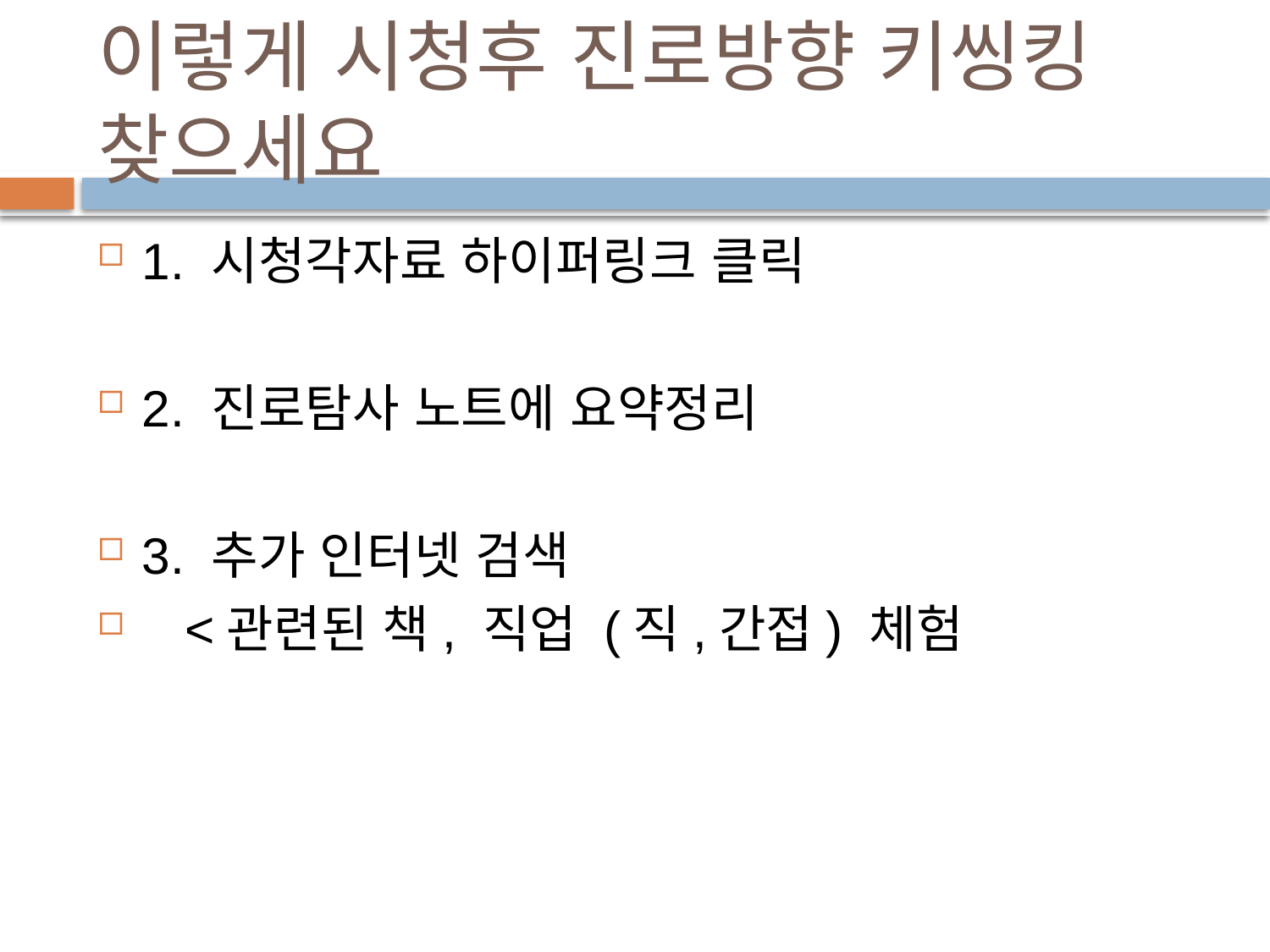

# 이렇게 시청후 진로방향 키씽킹 찾으세요
1. 시청각자료 하이퍼링크 클릭

2. 진로탐사 노트에 요약정리

3. 추가 인터넷 검색
   <관련된 책, 직업 (직,간접) 체험